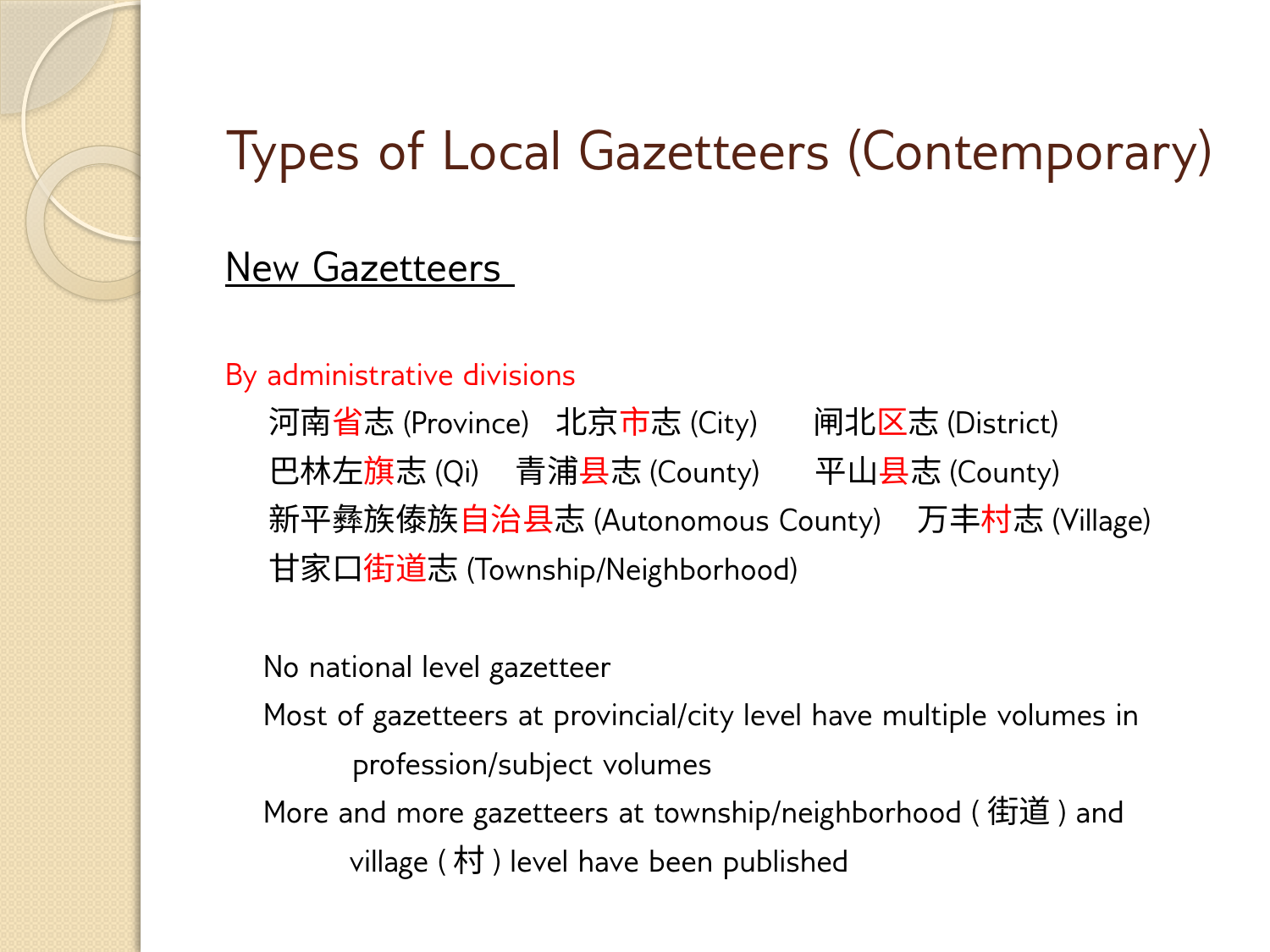

# Types of Local Gazetteers (Contemporary)
New Gazetteers

By administrative divisions
     河南省志(Province)  北京市志(City)     闸北区志(District)
     巴林左旗志(Qi)   青浦县志(County)     平山县志(County)
     新平彝族傣族自治县志(Autonomous County)   万丰村志(Village)
     甘家口街道志(Township/Neighborhood)

    No national level gazetteer
    Most of gazetteers at provincial/city level have multiple volumes in
    	profession/subject volumes
    More and more gazetteers at township/neighborhood (街道) and
             village (村) level have been published